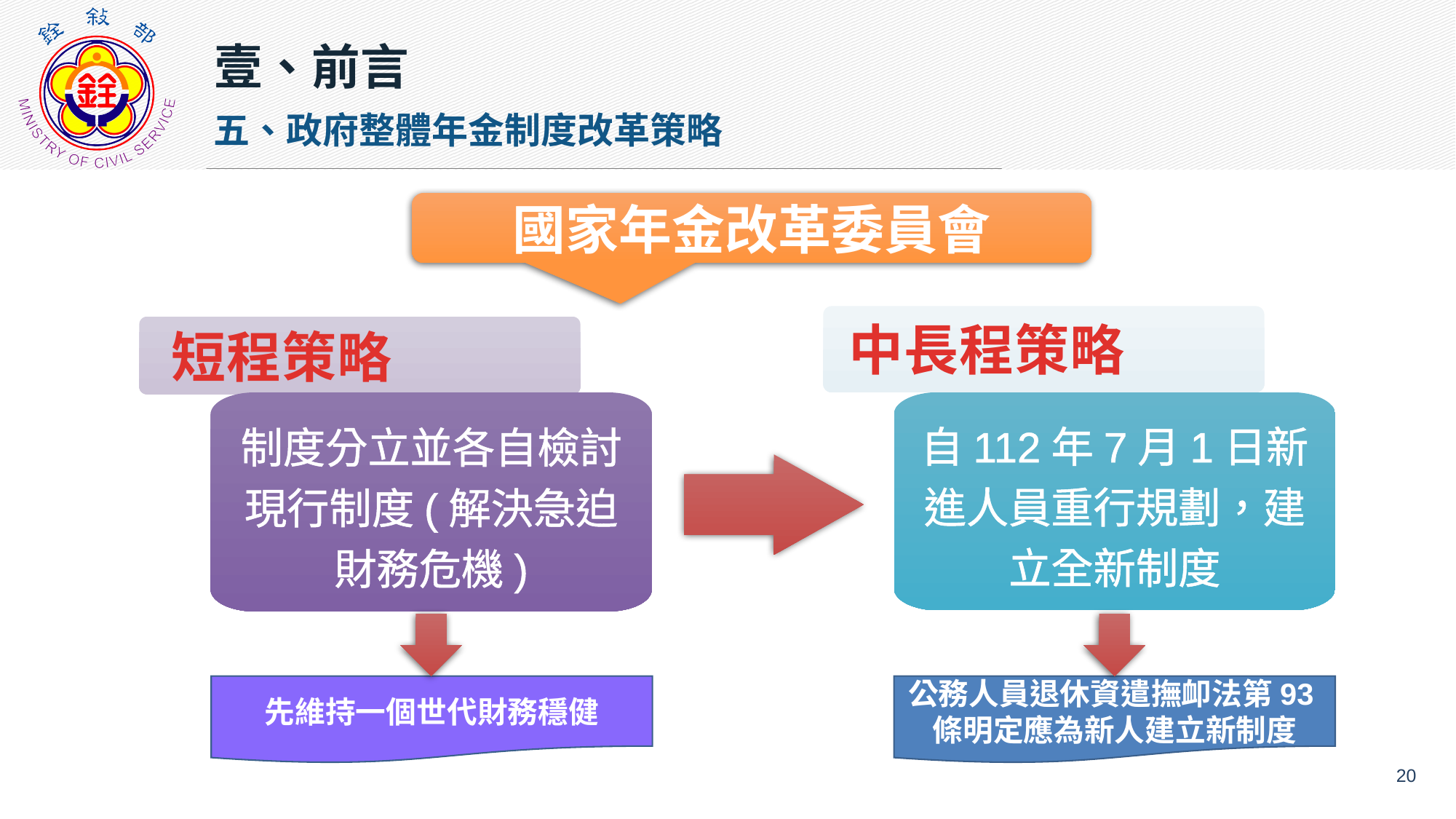

壹、前言
五、政府整體年金制度改革策略
國家年金改革委員會

中長程策略

短程策略
自112年7月1日新進人員重行規劃，建立全新制度
制度分立並各自檢討現行制度(解決急迫財務危機)

先維持一個世代財務穩健
公務人員退休資遣撫卹法第93條明定應為新人建立新制度